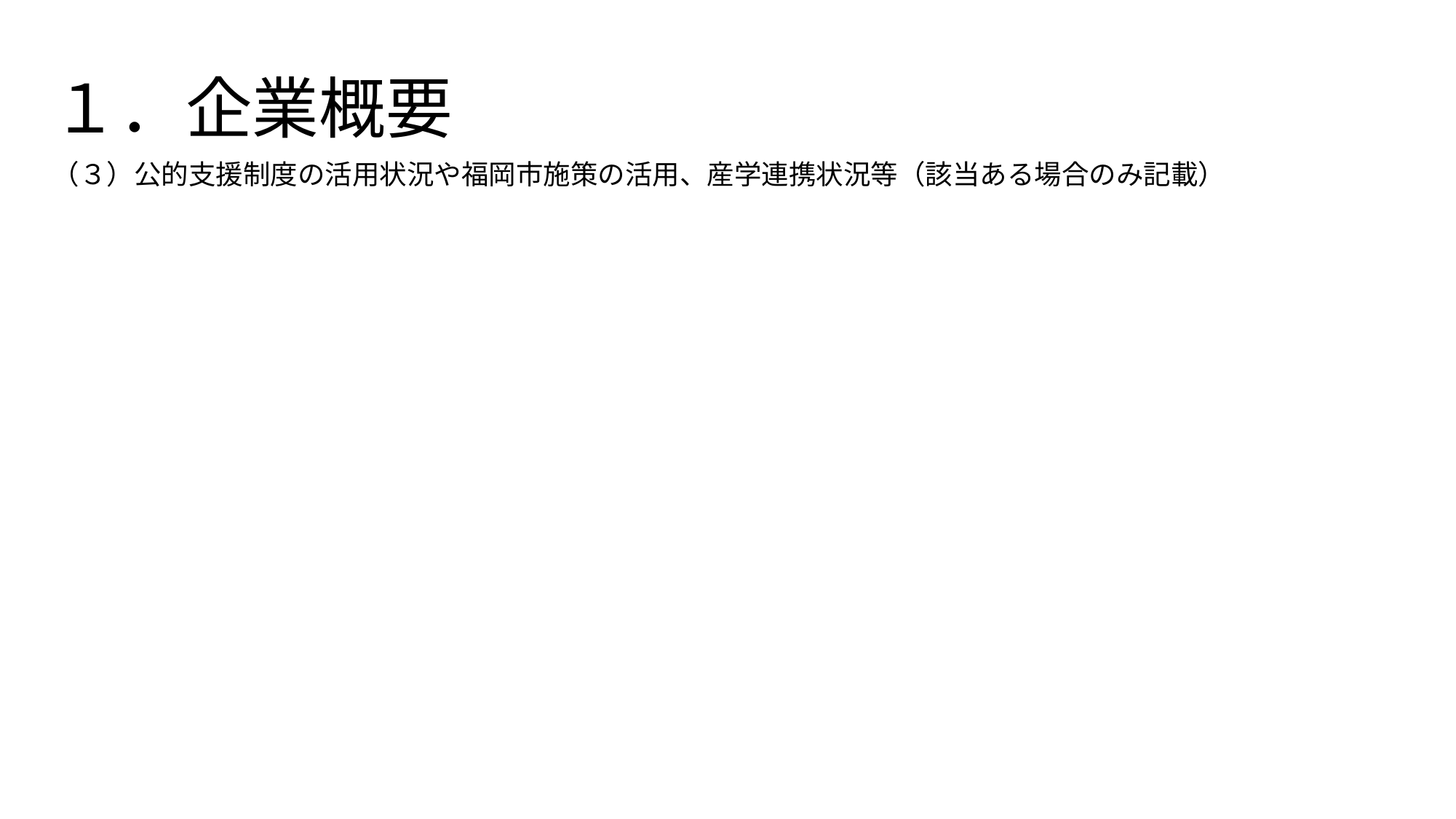

# １．企業概要
（３）公的支援制度の活用状況や福岡市施策の活用、産学連携状況等（該当ある場合のみ記載）